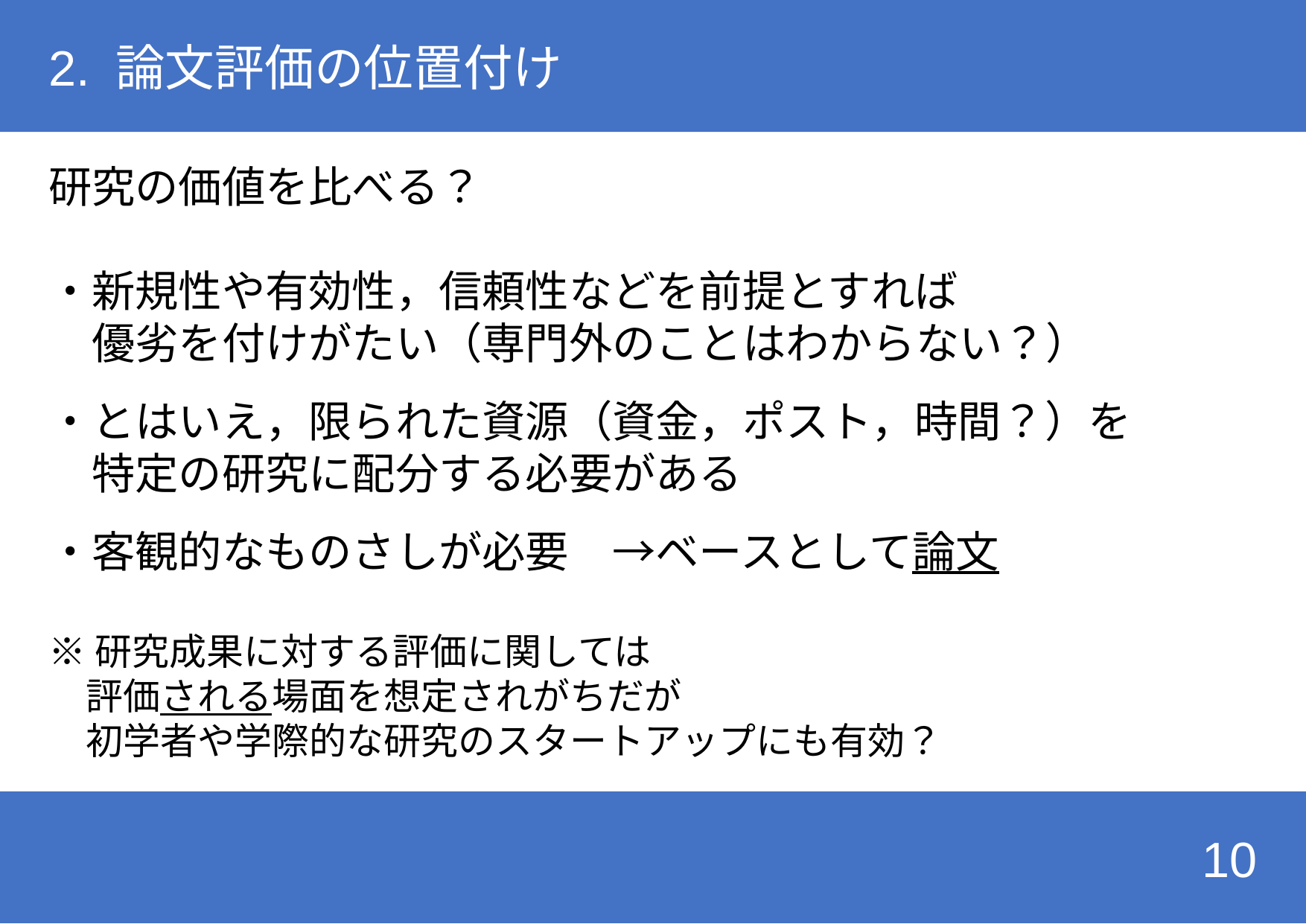

# 2. 論文評価の位置付け
研究の価値を比べる？

・新規性や有効性，信頼性などを前提とすれば
　優劣を付けがたい（専門外のことはわからない？）

・とはいえ，限られた資源（資金，ポスト，時間？）を
　特定の研究に配分する必要がある

・客観的なものさしが必要　→ベースとして論文

※研究成果に対する評価に関しては
　評価される場面を想定されがちだが
　初学者や学際的な研究のスタートアップにも有効？
10